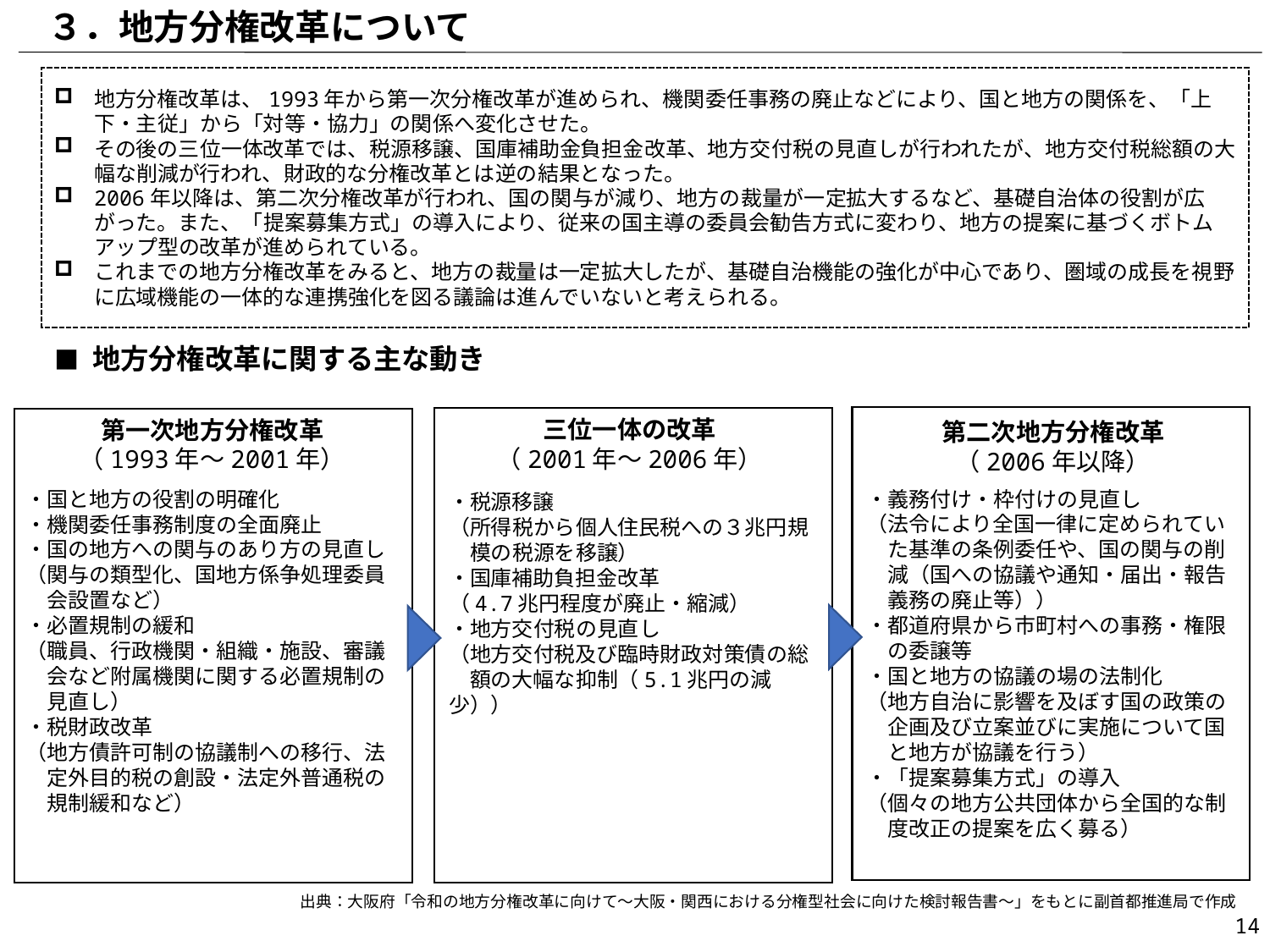

３．地方分権改革について
地方分権改革は、1993年から第一次分権改革が進められ、機関委任事務の廃止などにより、国と地方の関係を、「上下・主従」から「対等・協力」の関係へ変化させた。
その後の三位一体改革では、税源移譲、国庫補助金負担金改革、地方交付税の見直しが行われたが、地方交付税総額の大幅な削減が行われ、財政的な分権改革とは逆の結果となった。
2006年以降は、第二次分権改革が行われ、国の関与が減り、地方の裁量が一定拡大するなど、基礎自治体の役割が広がった。また、「提案募集方式」の導入により、従来の国主導の委員会勧告方式に変わり、地方の提案に基づくボトムアップ型の改革が進められている。
これまでの地方分権改革をみると、地方の裁量は一定拡大したが、基礎自治機能の強化が中心であり、圏域の成長を視野に広域機能の一体的な連携強化を図る議論は進んでいないと考えられる。
■ 地方分権改革に関する主な動き
三位一体の改革
（2001年～2006年）

第一次地方分権改革
（1993年～2001年）
第二次地方分権改革
（2006年以降）
・国と地方の役割の明確化
・機関委任事務制度の全面廃止
・国の地方への関与のあり方の見直し
（関与の類型化、国地方係争処理委員
　会設置など）
・必置規制の緩和
（職員、行政機関・組織・施設、審議
　会など附属機関に関する必置規制の
　見直し）
・税財政改革
（地方債許可制の協議制への移行、法
　定外目的税の創設・法定外普通税の
　規制緩和など）

・義務付け・枠付けの見直し
（法令により全国一律に定められてい
　た基準の条例委任や、国の関与の削
　減（国への協議や通知・届出・報告
　義務の廃止等））
・都道府県から市町村への事務・権限
　の委譲等
・国と地方の協議の場の法制化
（地方自治に影響を及ぼす国の政策の
　企画及び立案並びに実施について国
　と地方が協議を行う）
・「提案募集方式」の導入
（個々の地方公共団体から全国的な制
　度改正の提案を広く募る）
・税源移譲
（所得税から個人住民税への３兆円規
　模の税源を移譲）
・国庫補助負担金改革
（4.7兆円程度が廃止・縮減）
・地方交付税の見直し
（地方交付税及び臨時財政対策債の総
　額の大幅な抑制（5.1兆円の減少））

出典：大阪府「令和の地方分権改革に向けて～大阪・関西における分権型社会に向けた検討報告書～」をもとに副首都推進局で作成
14